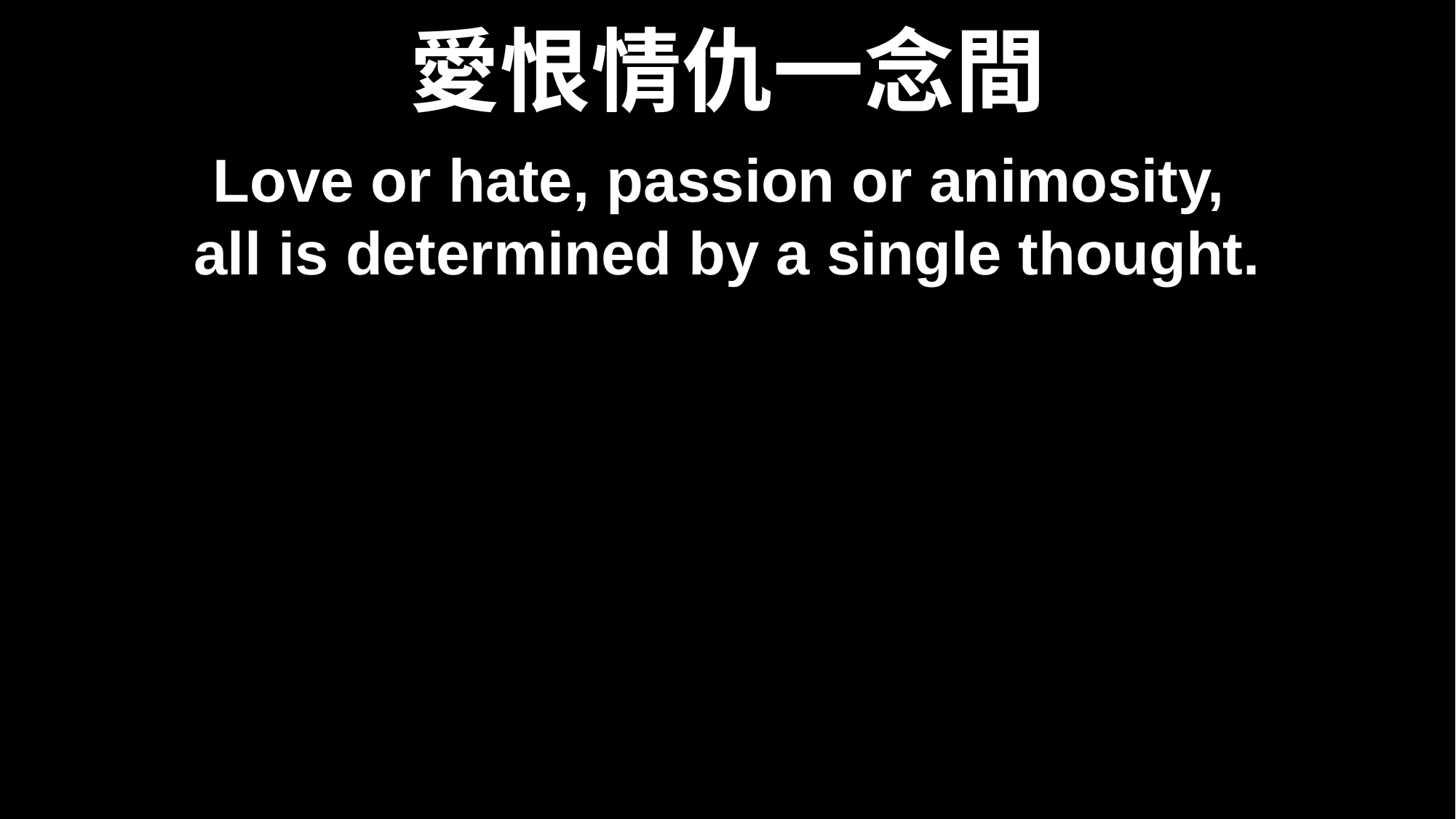

# 愛恨情仇一念間
Love or hate, passion or animosity,
all is determined by a single thought.